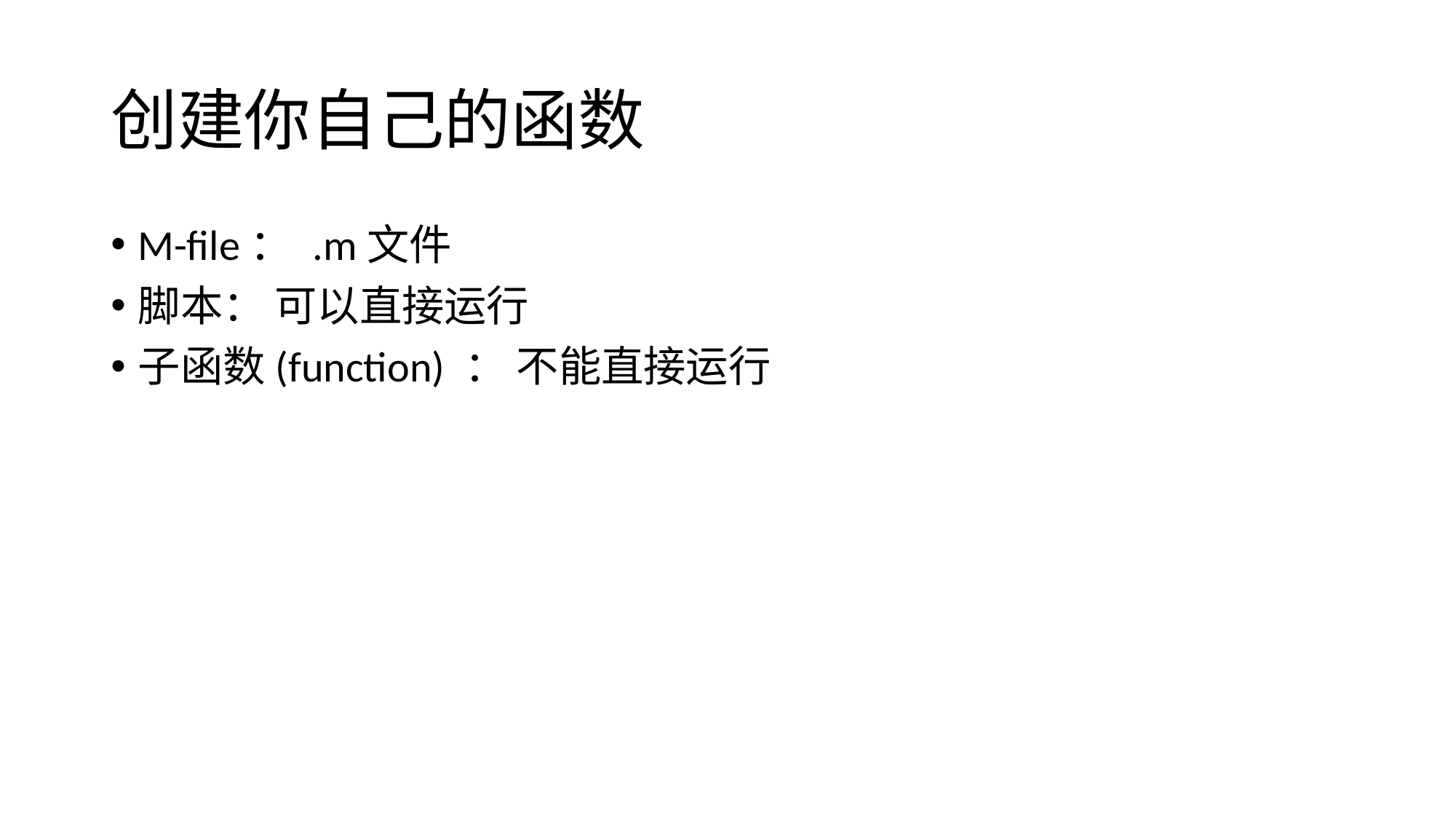

# 创建你自己的函数
M-file： .m文件
脚本： 可以直接运行
子函数(function) ： 不能直接运行